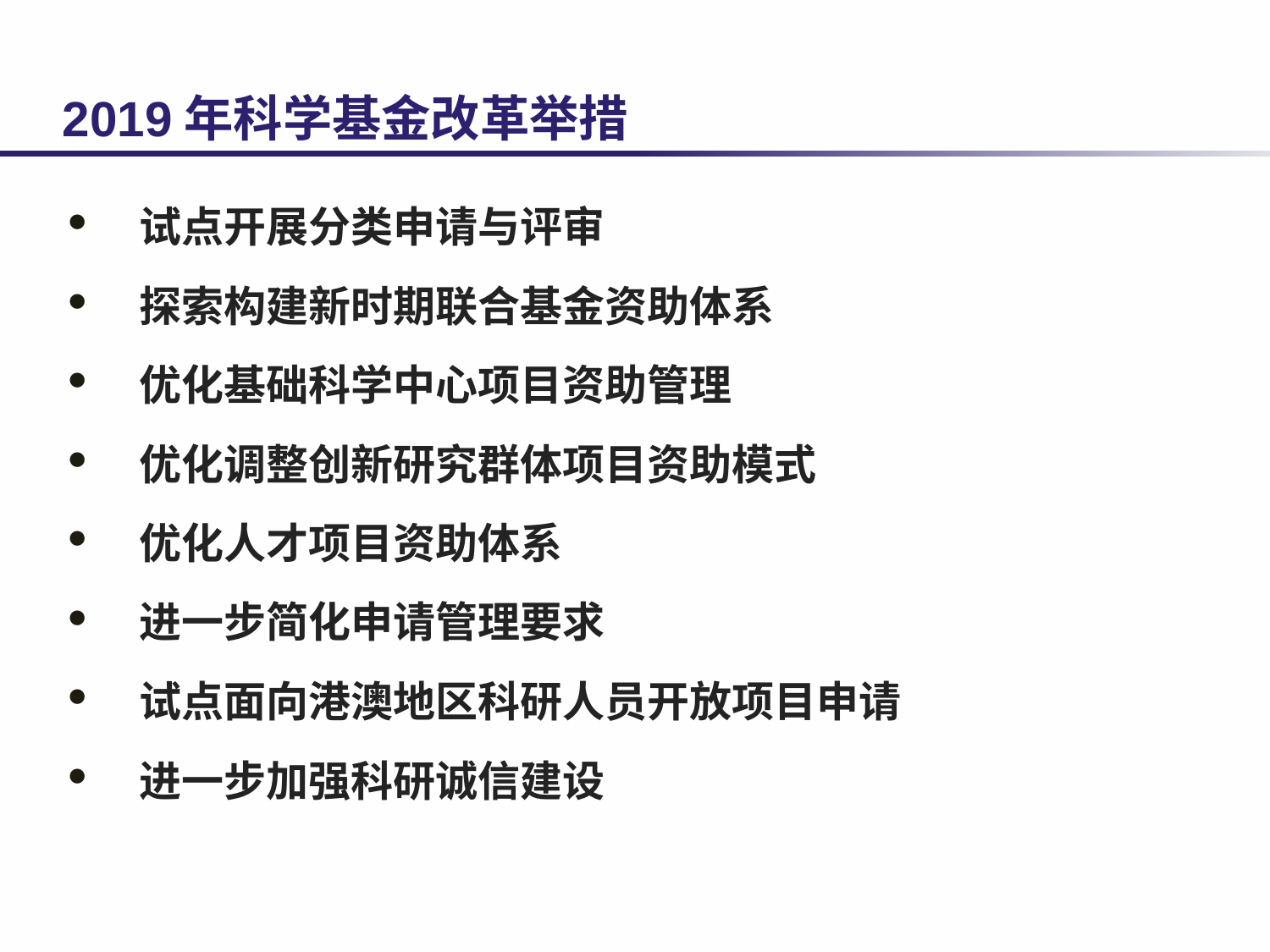

# 2019年科学基金改革举措
试点开展分类申请与评审
探索构建新时期联合基金资助体系
优化基础科学中心项目资助管理
优化调整创新研究群体项目资助模式
优化人才项目资助体系
进一步简化申请管理要求
试点面向港澳地区科研人员开放项目申请
进一步加强科研诚信建设